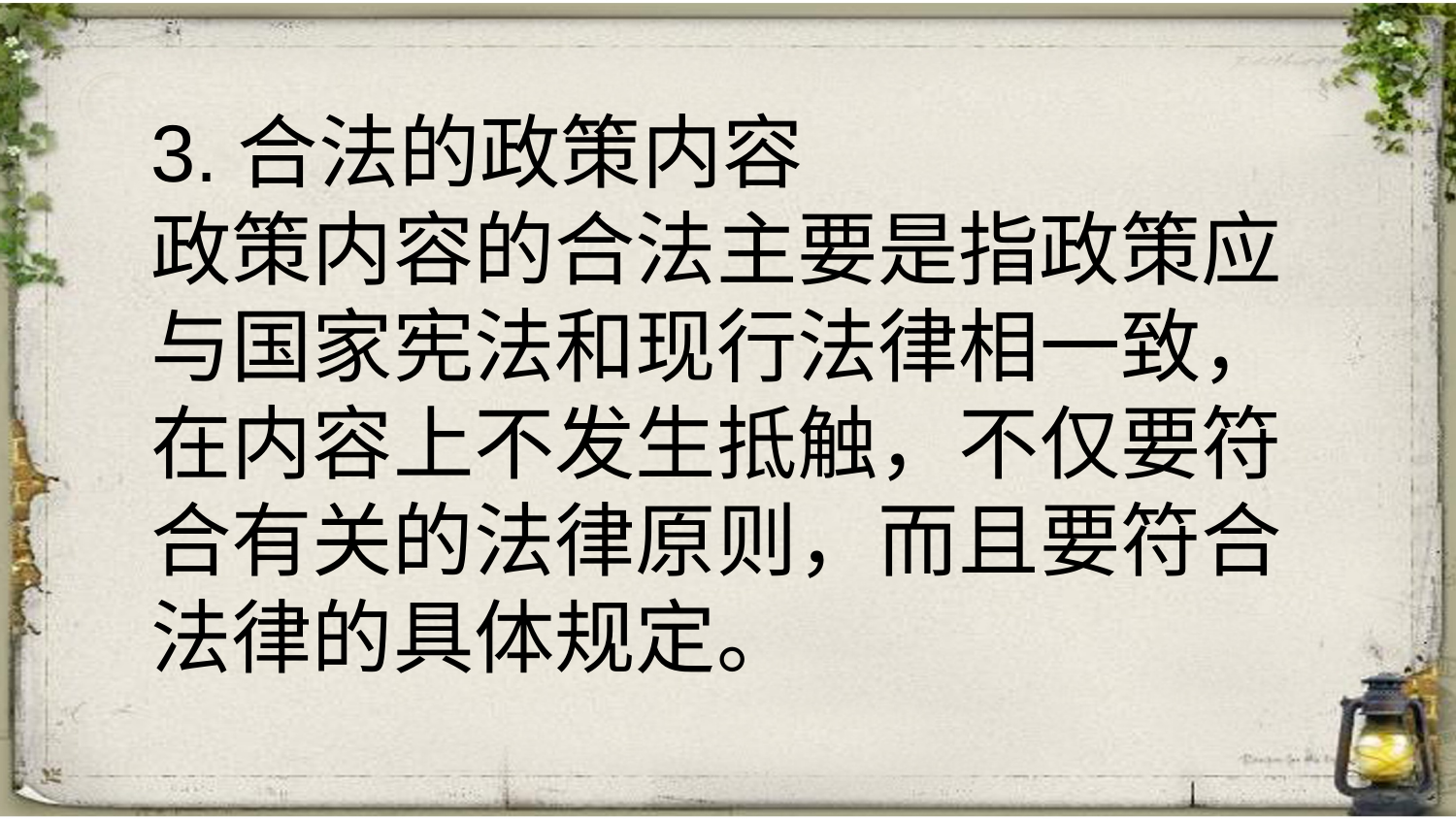

3.合法的政策内容
政策内容的合法主要是指政策应与国家宪法和现行法律相一致，在内容上不发生抵触，不仅要符合有关的法律原则，而且要符合法律的具体规定。